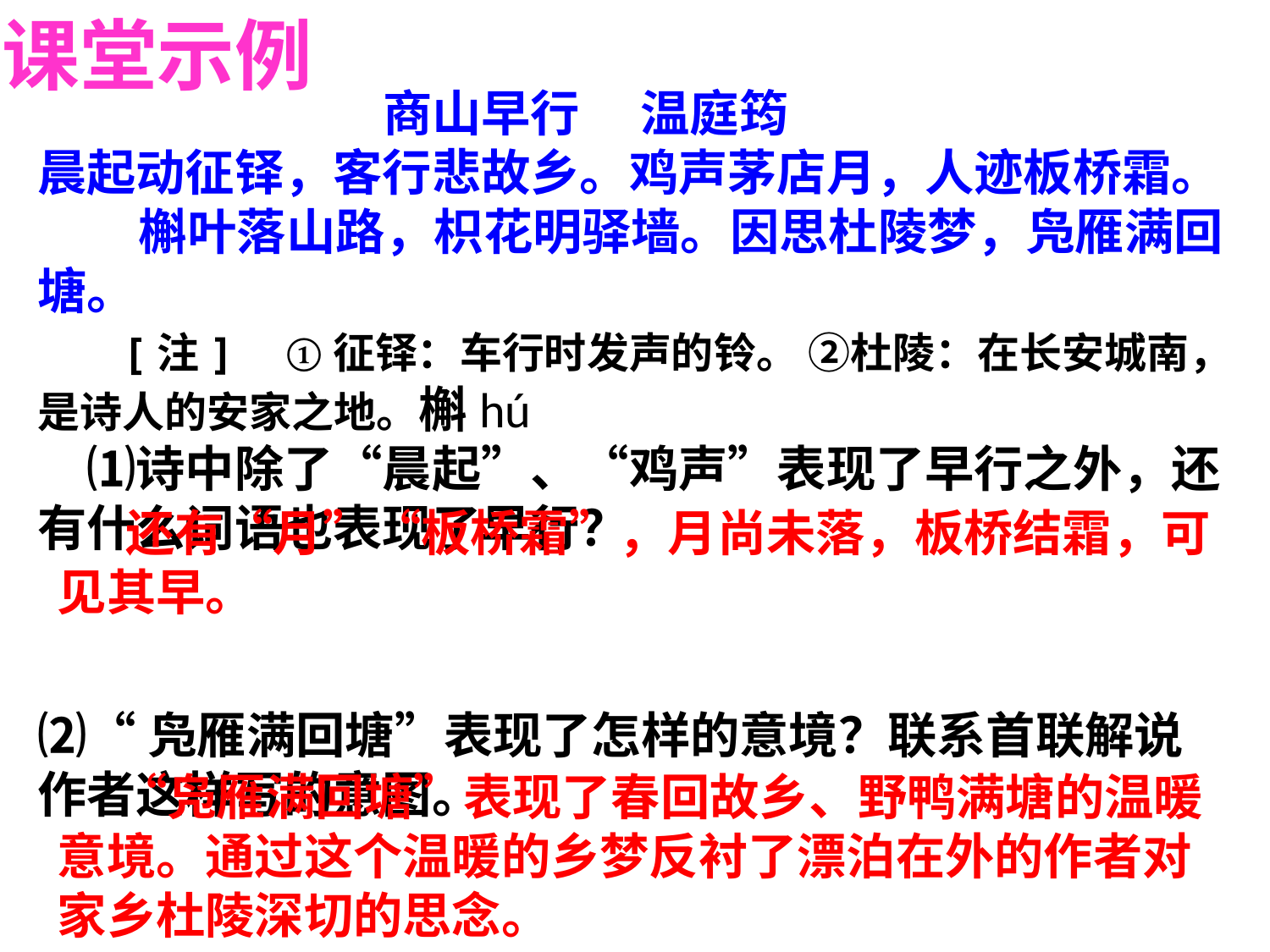

课堂示例
　　　　　　　商山早行 　温庭筠
晨起动征铎，客行悲故乡。鸡声茅店月，人迹板桥霜。           槲叶落山路，枳花明驿墙。因思杜陵梦，凫雁满回塘。
 　[注]  ①征铎：车行时发声的铃。 ②杜陵：在长安城南，是诗人的安家之地。槲hú
　⑴诗中除了“晨起”、“鸡声”表现了早行之外，还有什么词语也表现了早行？

⑵“凫雁满回塘”表现了怎样的意境？联系首联解说作者这样写的意图。
     还有“月”“板桥霜”，月尚未落，板桥结霜，可见其早。
　 “凫雁满回塘”表现了春回故乡、野鸭满塘的温暖意境。通过这个温暖的乡梦反衬了漂泊在外的作者对家乡杜陵深切的思念。